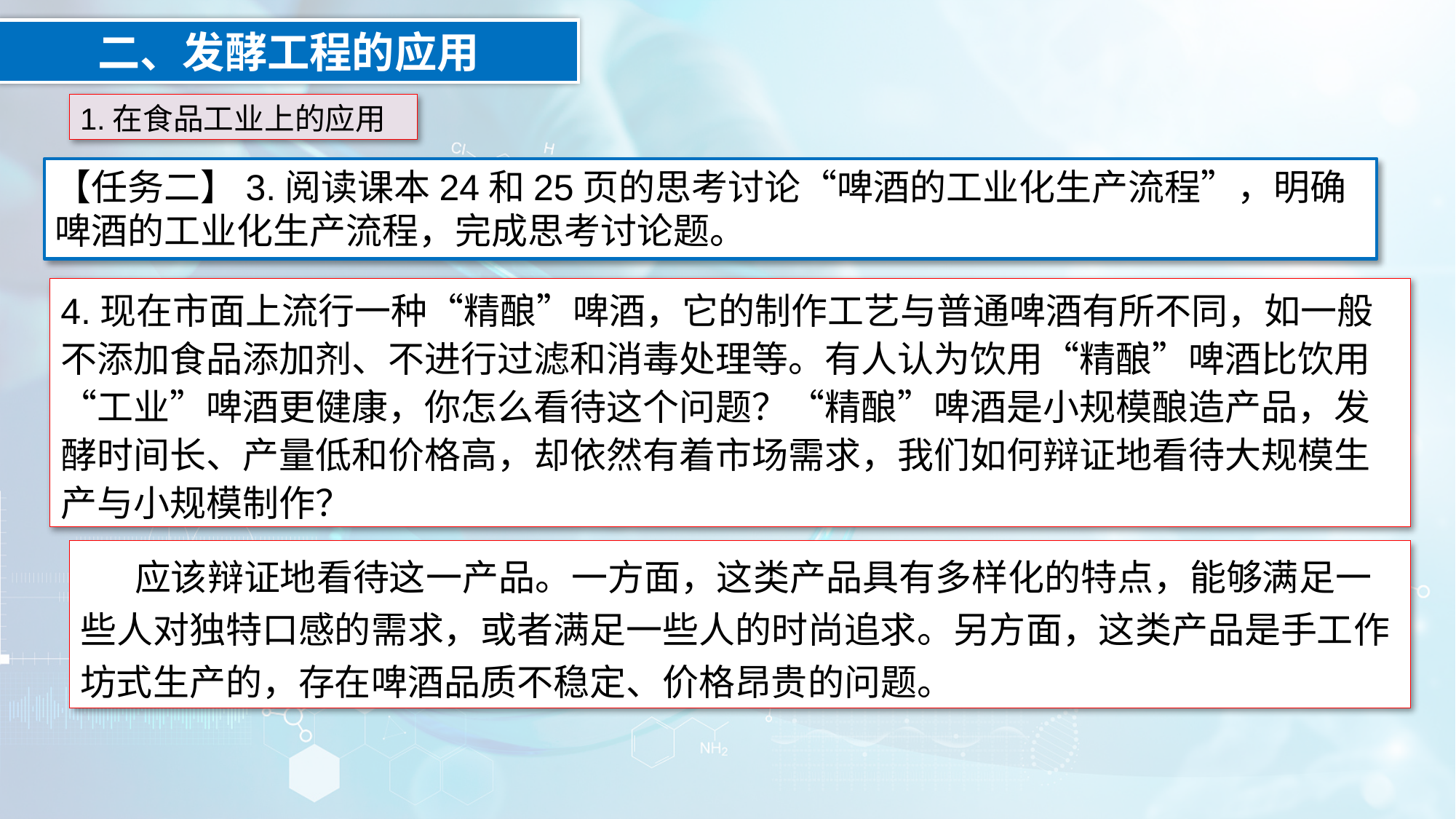

二、发酵工程的应用
1.在食品工业上的应用
【任务二】3.阅读课本24和25页的思考讨论“啤酒的工业化生产流程”，明确啤酒的工业化生产流程，完成思考讨论题。
4.现在市面上流行一种“精酿”啤酒，它的制作工艺与普通啤酒有所不同，如一般不添加食品添加剂、不进行过滤和消毒处理等。有人认为饮用“精酿”啤酒比饮用“工业”啤酒更健康，你怎么看待这个问题？“精酿”啤酒是小规模酿造产品，发酵时间长、产量低和价格高，却依然有着市场需求，我们如何辩证地看待大规模生产与小规模制作？
应该辩证地看待这一产品。一方面，这类产品具有多样化的特点，能够满足一些人对独特口感的需求，或者满足一些人的时尚追求。另方面，这类产品是手工作坊式生产的，存在啤酒品质不稳定、价格昂贵的问题。